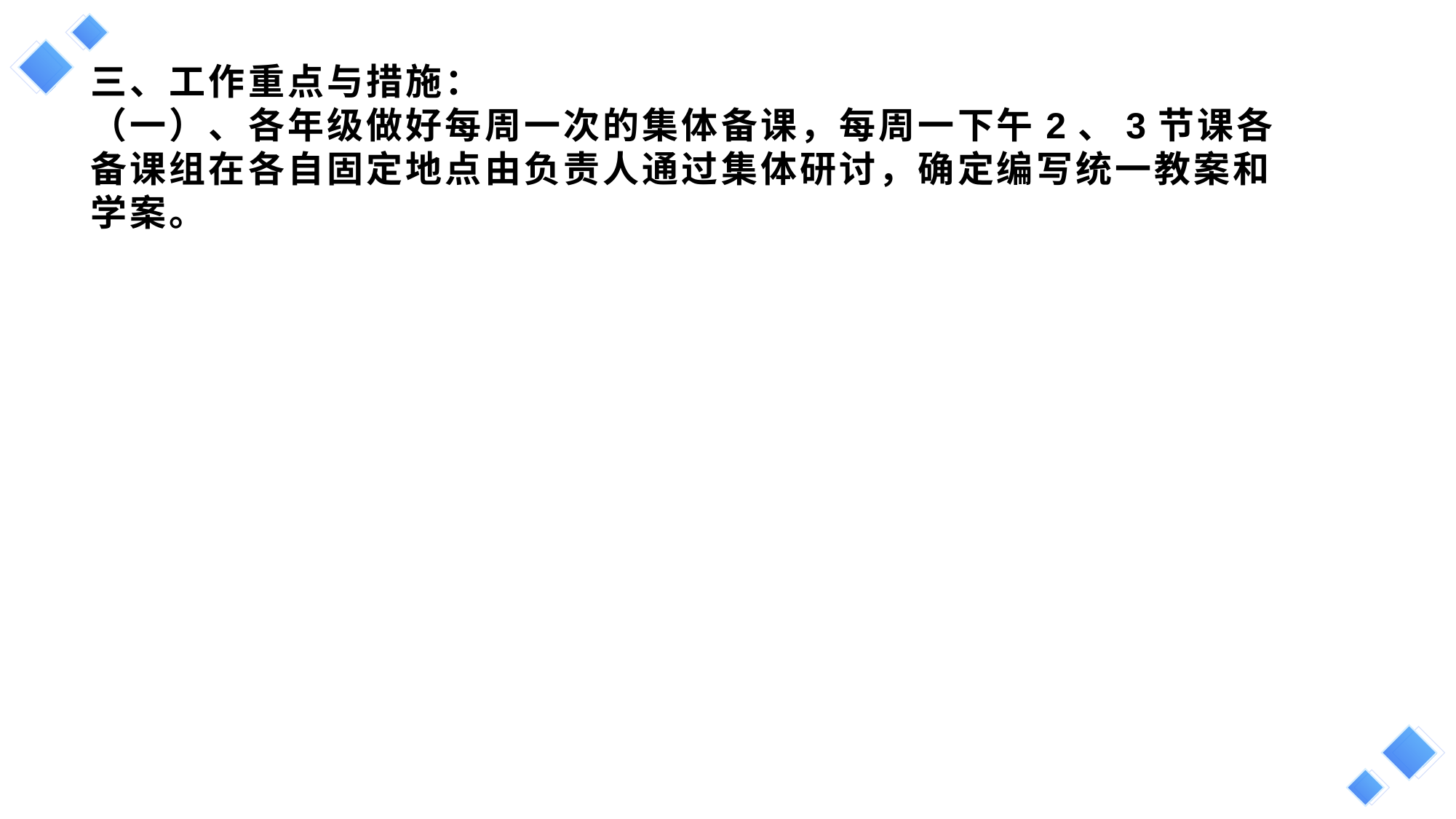

# 三、工作重点与措施： （一）、各年级做好每周一次的集体备课，每周一下午2、3节课各备课组在各自固定地点由负责人通过集体研讨，确定编写统一教案和学案。